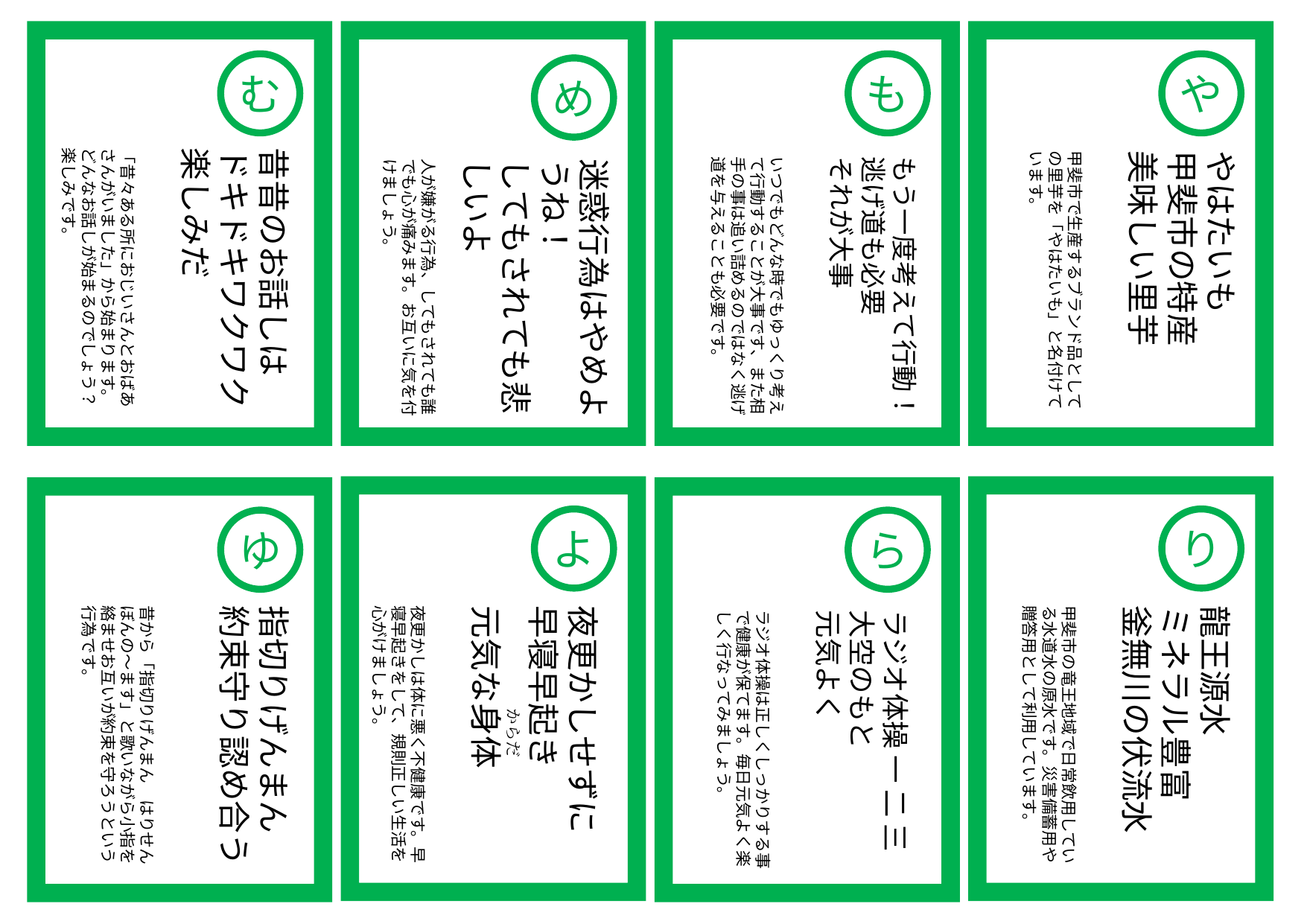

む
も
や
め
昔昔のお話しは
ドキドキワクワク楽しみだ

「昔々ある所におじいさんとおばあさんがいました」から始まります。どんなお話しが始まるのでしょう？楽しみです。
やはたいも
甲斐市の特産
美味しい里芋

甲斐市で生産するブランド品としての里芋を「やはたいも」と名付けています。
もう一度考えて行動！
逃げ道も必要
それが大事

いつでもどんな時でもゆっくり考えて行動することが大事です、また相手の事は追い詰めるのではなく逃げ道を与えることも必要です。
迷惑行為はやめようね！
してもされても悲しいよ

人が嫌がる行為、してもされても誰でも心が痛みます。お互いに気を付けましょう。

よ
り
ゆ
ら
龍王源水
ミネラル豊富
釜無川の伏流水

甲斐市の竜王地域で日常飲用している水道水の原水です。災害備蓄用や贈答用として利用しています。
指切りげんまん
約束守り認め合う

昔から「指切りげんまん　はりせんぼんの～ます」と歌いながら小指を絡ませお互いが約束を守ろうという行為です。
夜更かしせずに
早寝早起き

元気な身体

夜更かしは体に悪く不健康です。早寝早起きをして、規則正しい生活を心がけましょう。
ラジオ体操 一 二 三 大空のもと
元気よく

ラジオ体操は正しくしっかりする事で健康が保てます。毎日元気よく楽しく行なってみましょう。
　 からだ